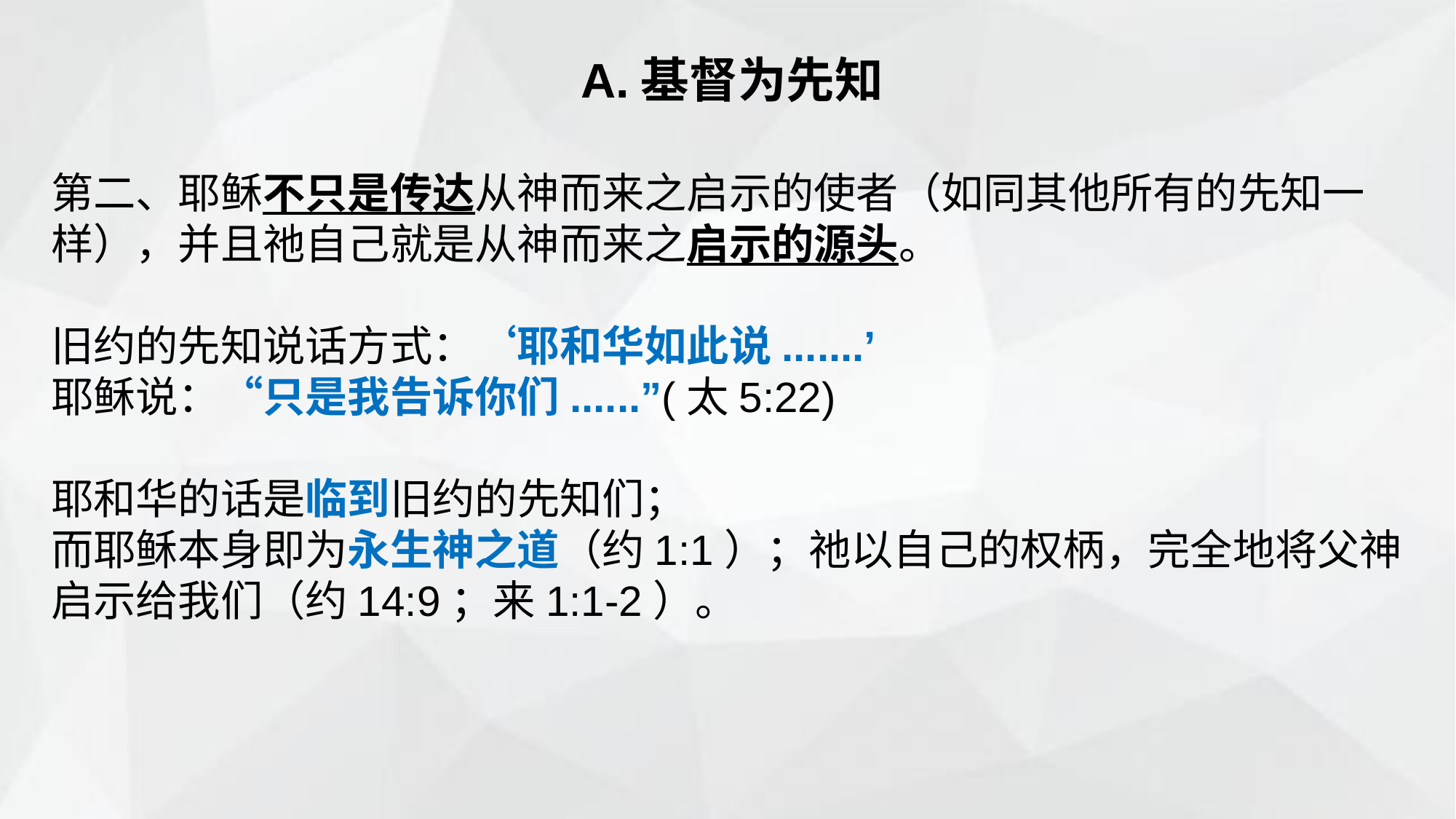

A.基督为先知

第二、耶稣不只是传达从神而来之启示的使者（如同其他所有的先知一样），并且祂自己就是从神而来之启示的源头。

旧约的先知说话方式：‘耶和华如此说.......’
耶稣说：“只是我告诉你们......”(太5:22)

耶和华的话是临到旧约的先知们；
而耶稣本身即为永生神之道（约1:1）；祂以自己的权柄，完全地将父神启示给我们（约14:9；来1:1-2）。

11